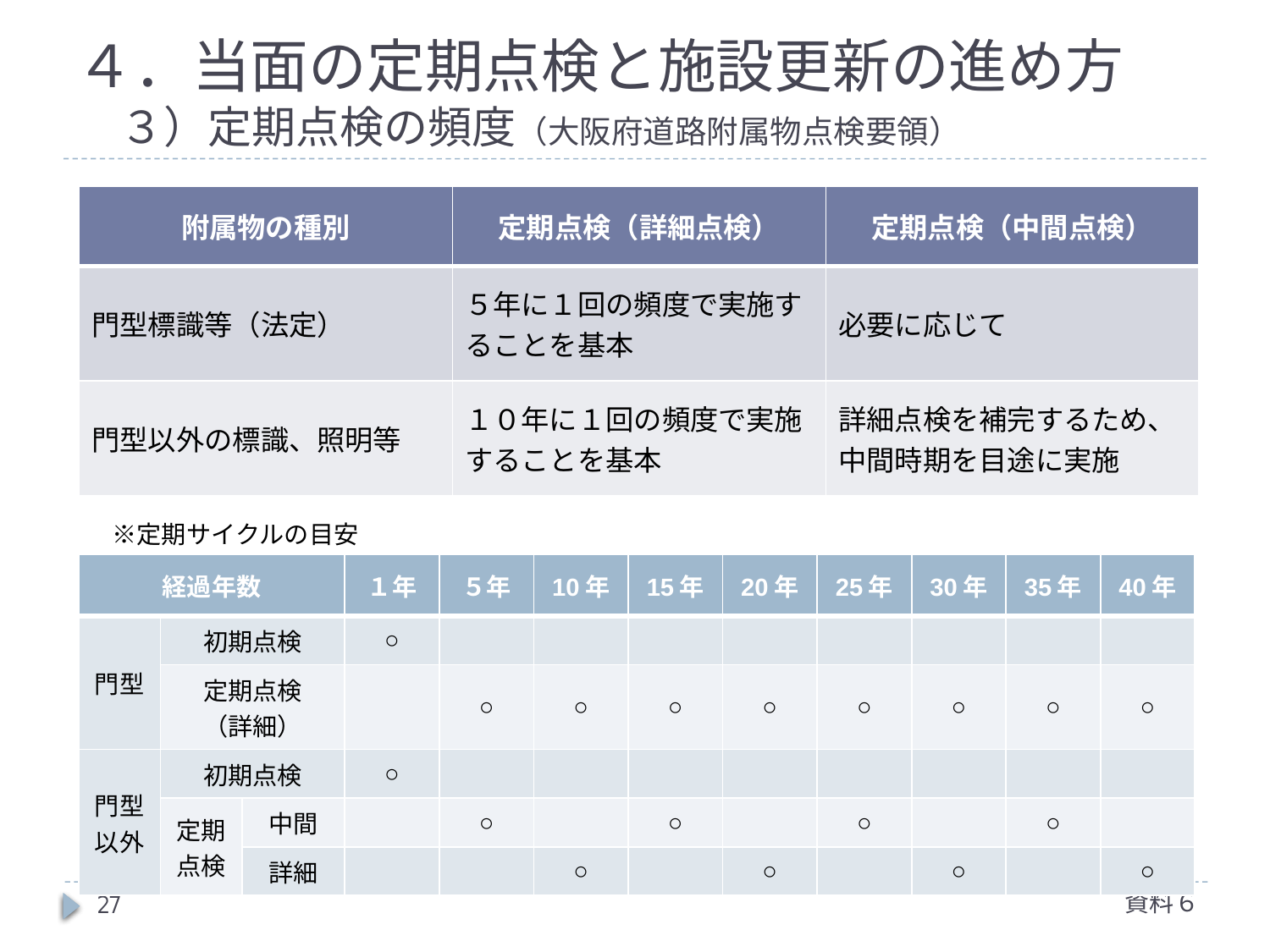

４．当面の定期点検と施設更新の進め方
　３）定期点検の頻度（大阪府道路附属物点検要領）
| 附属物の種別 | 定期点検（詳細点検） | 定期点検（中間点検） |
| --- | --- | --- |
| 門型標識等（法定） | ５年に１回の頻度で実施することを基本 | 必要に応じて |
| 門型以外の標識、照明等 | １０年に１回の頻度で実施することを基本 | 詳細点検を補完するため、中間時期を目途に実施 |
　※定期サイクルの目安
| 経過年数 |  |  | １年 | ５年 | 10年 | 15年 | 20年 | 25年 | 30年 | 35年 | 40年 |
| --- | --- | --- | --- | --- | --- | --- | --- | --- | --- | --- | --- |
| 門型 | 初期点検 |  | ○ |  |  |  |  |  |  |  |  |
|  | 定期点検 （詳細） |  |  | ○ | ○ | ○ | ○ | ○ | ○ | ○ | ○ |
| 門型 以外 | 初期点検 |  | ○ |  |  |  |  |  |  |  |  |
|  | 定期点検 | 中間 |  | ○ |  | ○ |  | ○ |  | ○ |  |
|  |  | 詳細 |  |  | ○ |  | ○ |  | ○ |  | ○ |
資料６
27